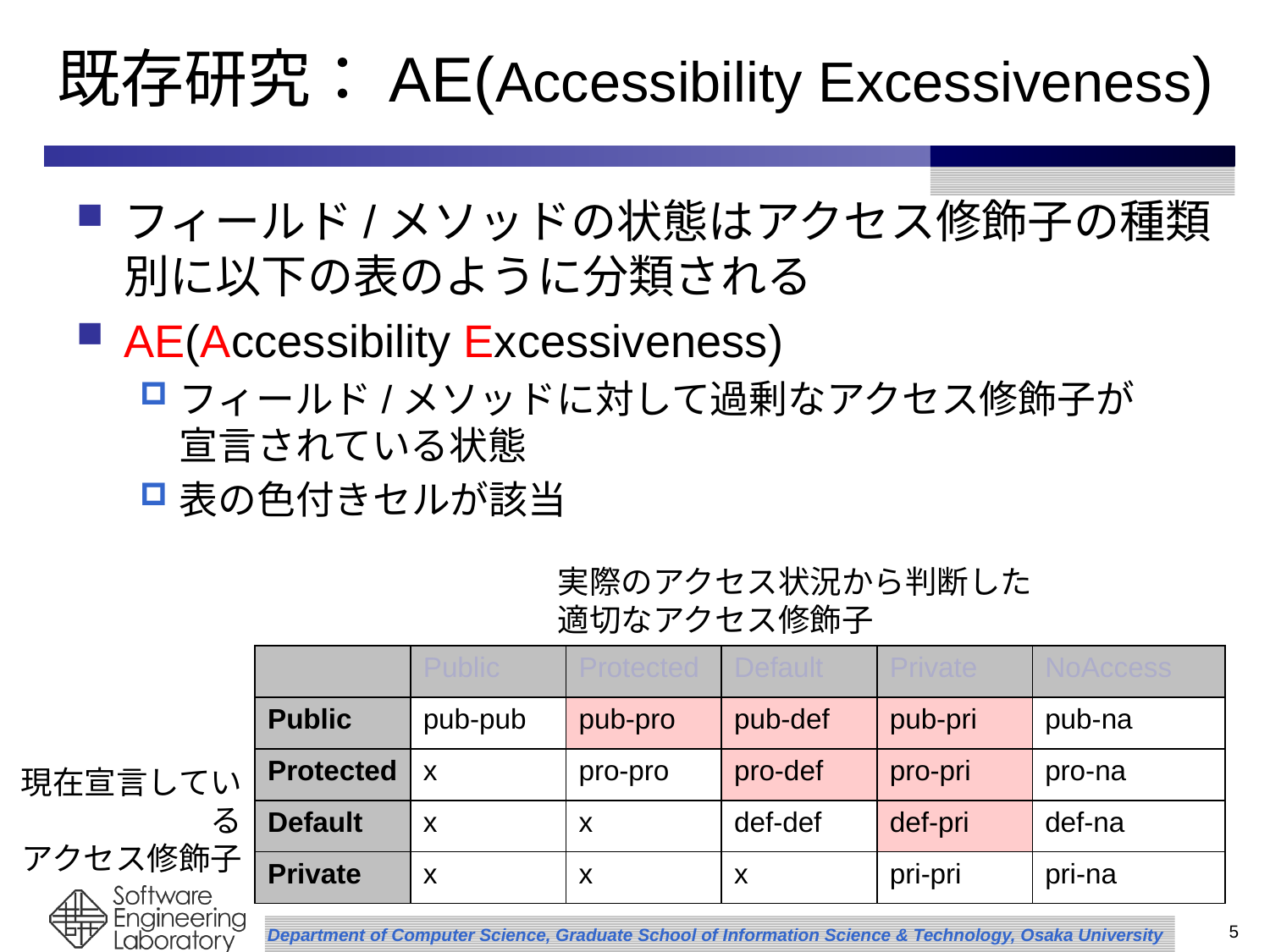

# 既存研究：AE(Accessibility Excessiveness)
フィールド/メソッドの状態はアクセス修飾子の種類別に以下の表のように分類される
AE(Accessibility Excessiveness)
フィールド/メソッドに対して過剰なアクセス修飾子が
宣言されている状態
表の色付きセルが該当

実際のアクセス状況から判断した
適切なアクセス修飾子
|  | Public | Protected | Default | Private | NoAccess |
| --- | --- | --- | --- | --- | --- |
| Public | pub-pub | pub-pro | pub-def | pub-pri | pub-na |
| Protected | x | pro-pro | pro-def | pro-pri | pro-na |
| Default | x | x | def-def | def-pri | def-na |
| Private | x | x | x | pri-pri | pri-na |
現在宣言している
アクセス修飾子
5